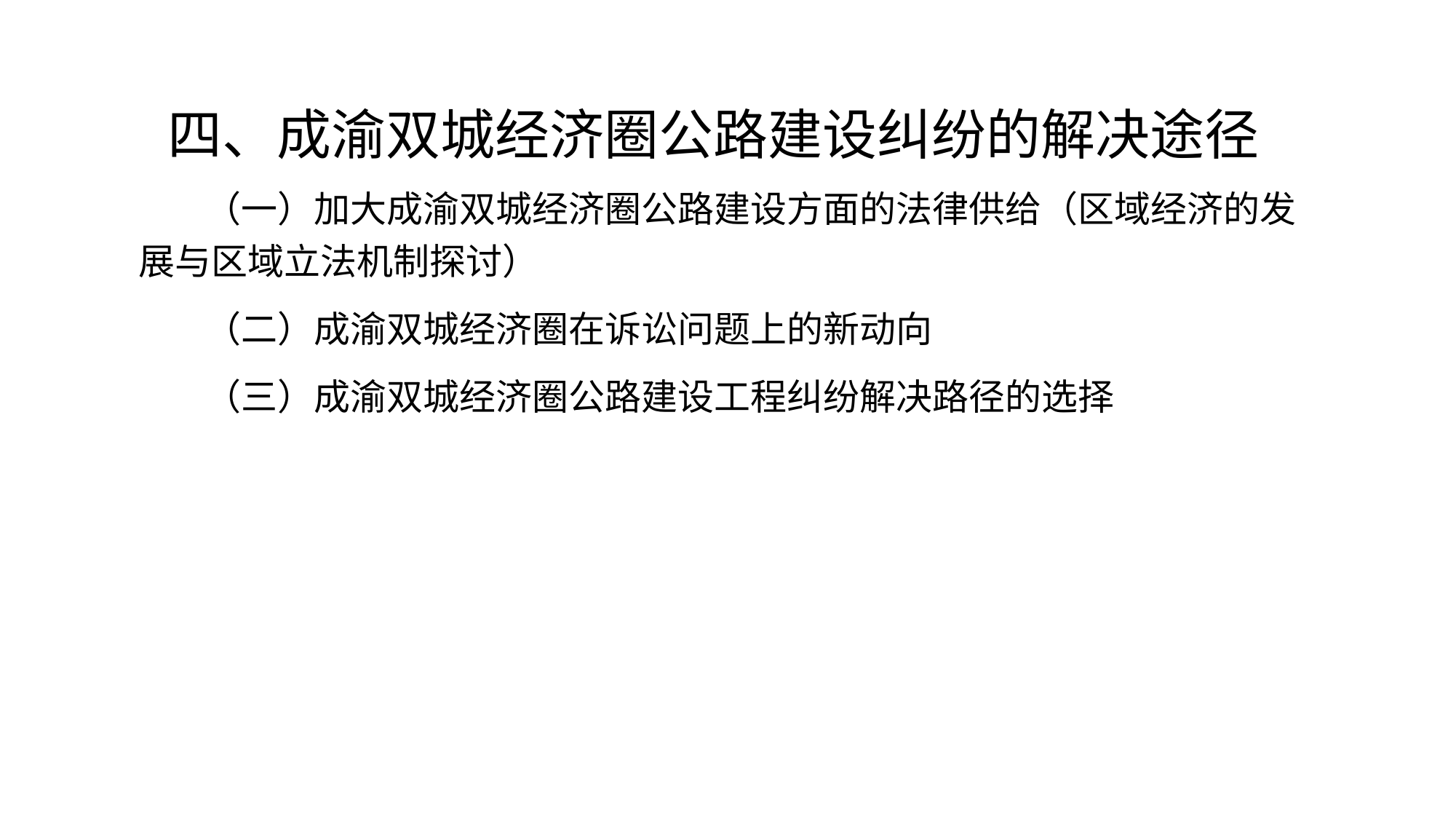

# 四、成渝双城经济圈公路建设纠纷的解决途径
       （一）加大成渝双城经济圈公路建设方面的法律供给（区域经济的发展与区域立法机制探讨）
       （二）成渝双城经济圈在诉讼问题上的新动向
       （三）成渝双城经济圈公路建设工程纠纷解决路径的选择